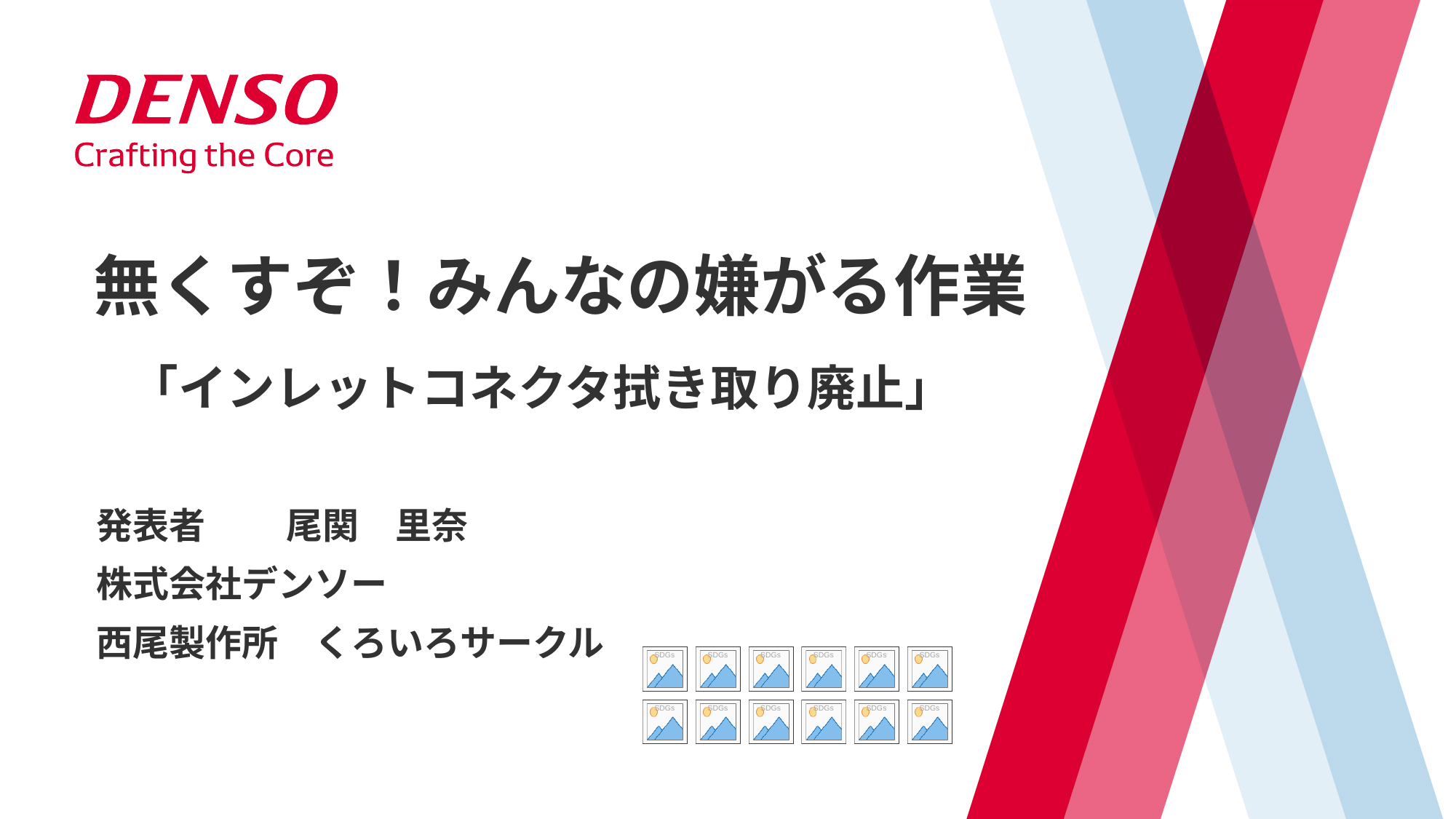

無くすぞ！みんなの嫌がる作業
　「インレットコネクタ拭き取り廃止」
発表者 　　尾関　里奈
株式会社デンソー
西尾製作所　くろいろサークル